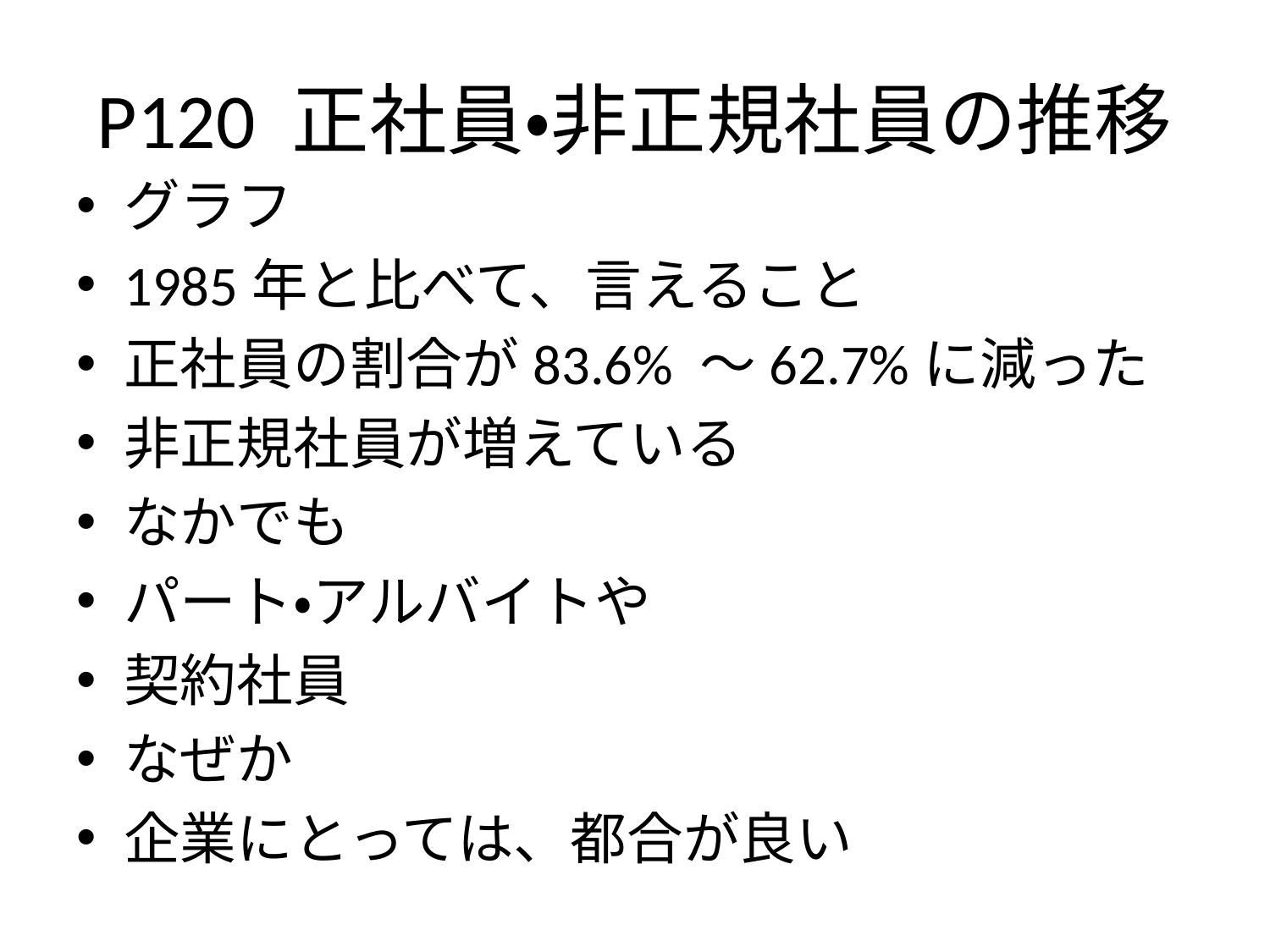

# P120 正社員・非正規社員の推移
グラフ
1985年と比べて、言えること
正社員の割合が83.6% ～62.7%に減った
非正規社員が増えている
なかでも
パート・アルバイトや
契約社員
なぜか
企業にとっては、都合が良い